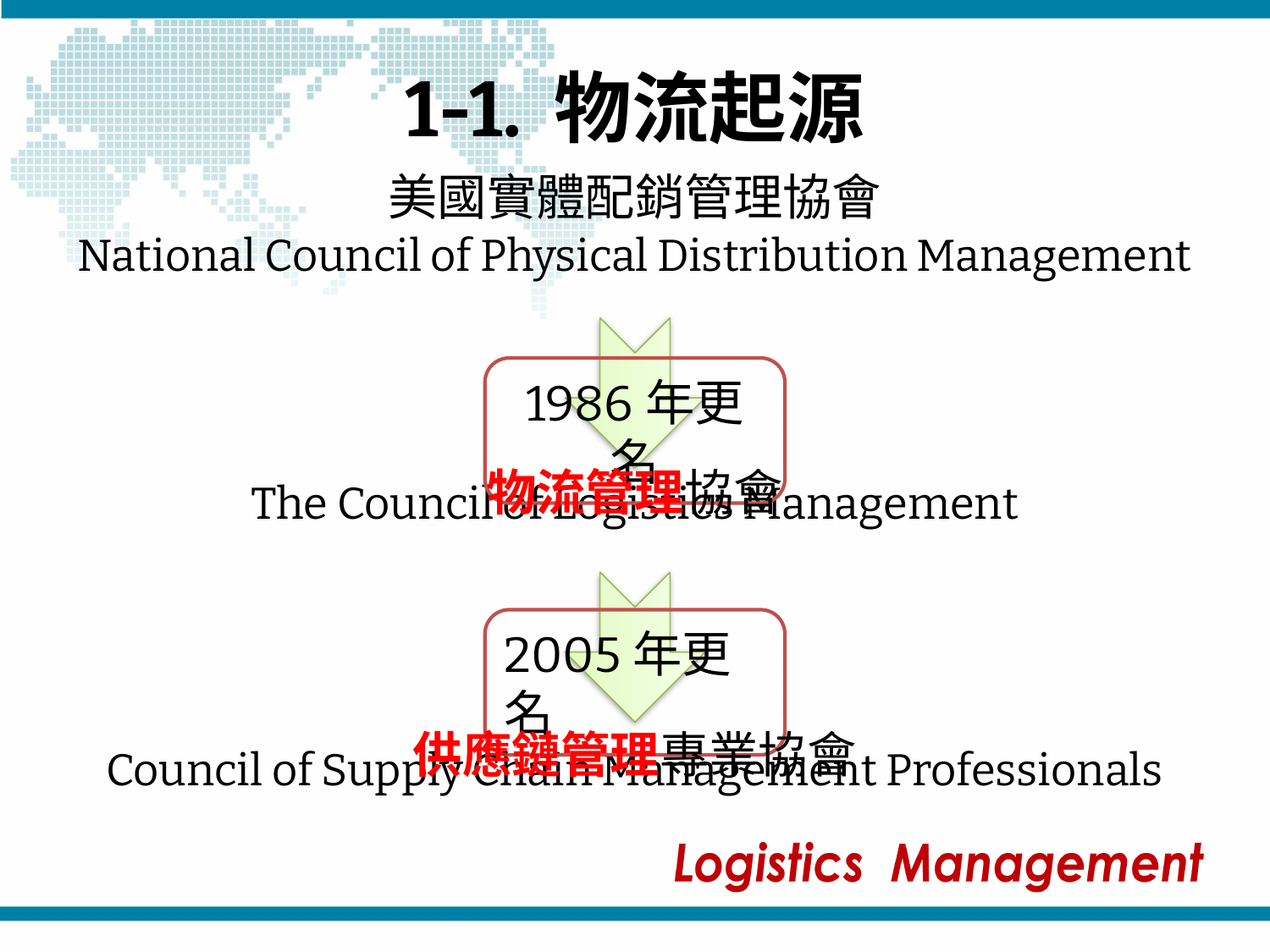

# 1-1. 物流起源

National Council of Physical Distribution Management

The Council of Logistics Management

Council of Supply Chain Management Professionals
美國實體配銷管理協會

1986年更名
物流管理協會

2005年更名
供應鏈管理專業協會